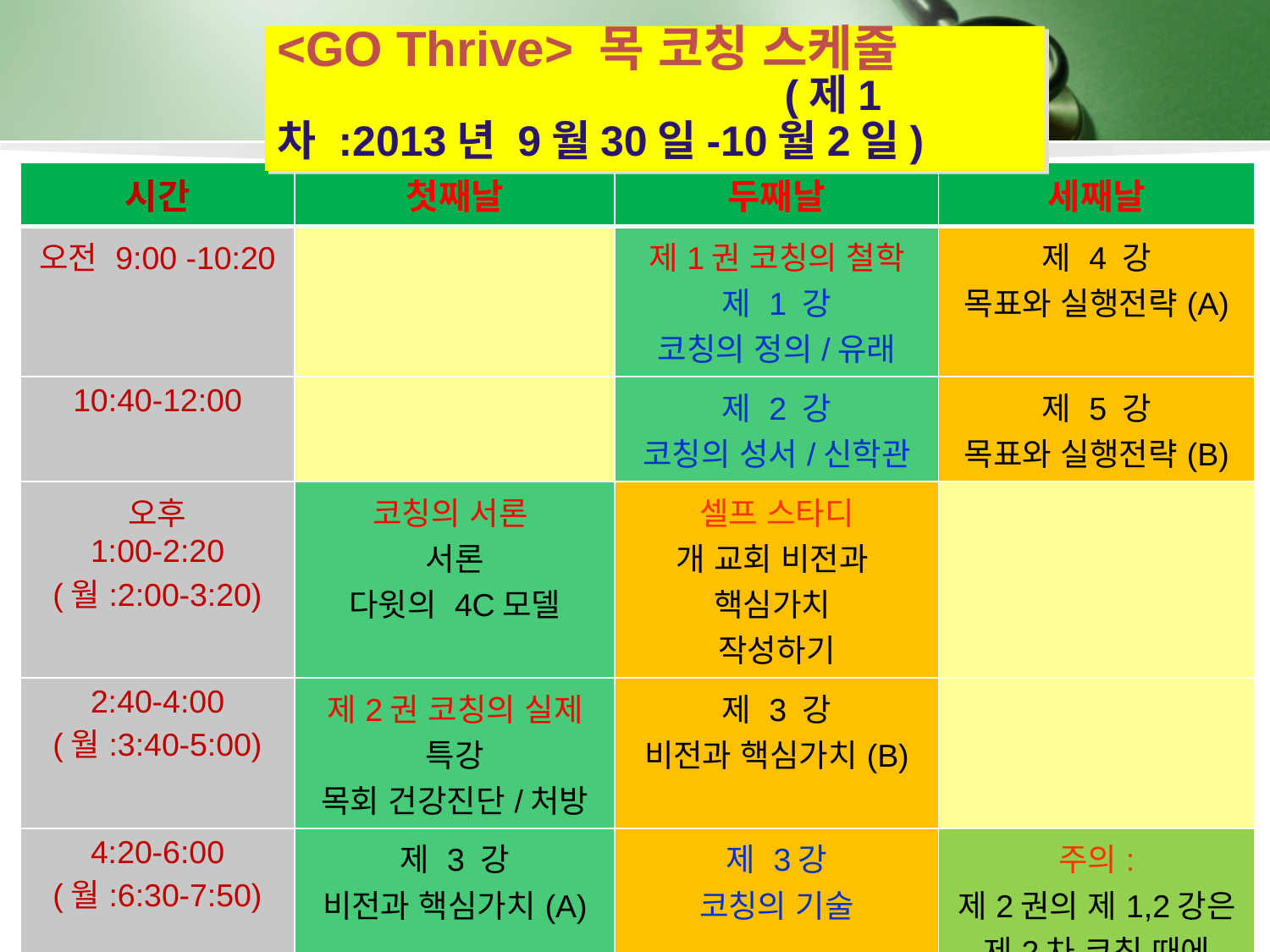

<GO Thrive> 목 코칭 스케줄                                              (제1차 :2013년 9월30일-10월2일)
| 시간 | 첫째날 | 두째날 | 세째날 |
| --- | --- | --- | --- |
| 오전 9:00 -10:20 |  | 제1권 코칭의 철학 제 1 강 코칭의 정의/유래 | 제 4 강 목표와 실행전략(A) |
| 10:40-12:00 |  | 제 2 강 코칭의 성서/신학관 | 제 5 강 목표와 실행전략(B) |
| 오후 1:00-2:20 (월:2:00-3:20) | 코칭의 서론 서론 다윗의 4C모델 | 셀프 스타디 개 교회 비전과 핵심가치 작성하기 |  |
| 2:40-4:00 (월:3:40-5:00) | 제2권 코칭의 실제 특강 목회 건강진단/처방 | 제 3 강 비전과 핵심가치(B) |  |
| 4:20-6:00 (월:6:30-7:50) | 제 3 강 비전과 핵심가치(A) | 제 3강 코칭의 기술 | 주의: 제2권의 제1,2강은 제2차 코칭 때에 |
| 7:30-9:30 (월:7:50-9:30) | 심화학습/피드백(A) (무형식) | 심화학습/피드백(B) (무형식) | 나누게 됩니다. |